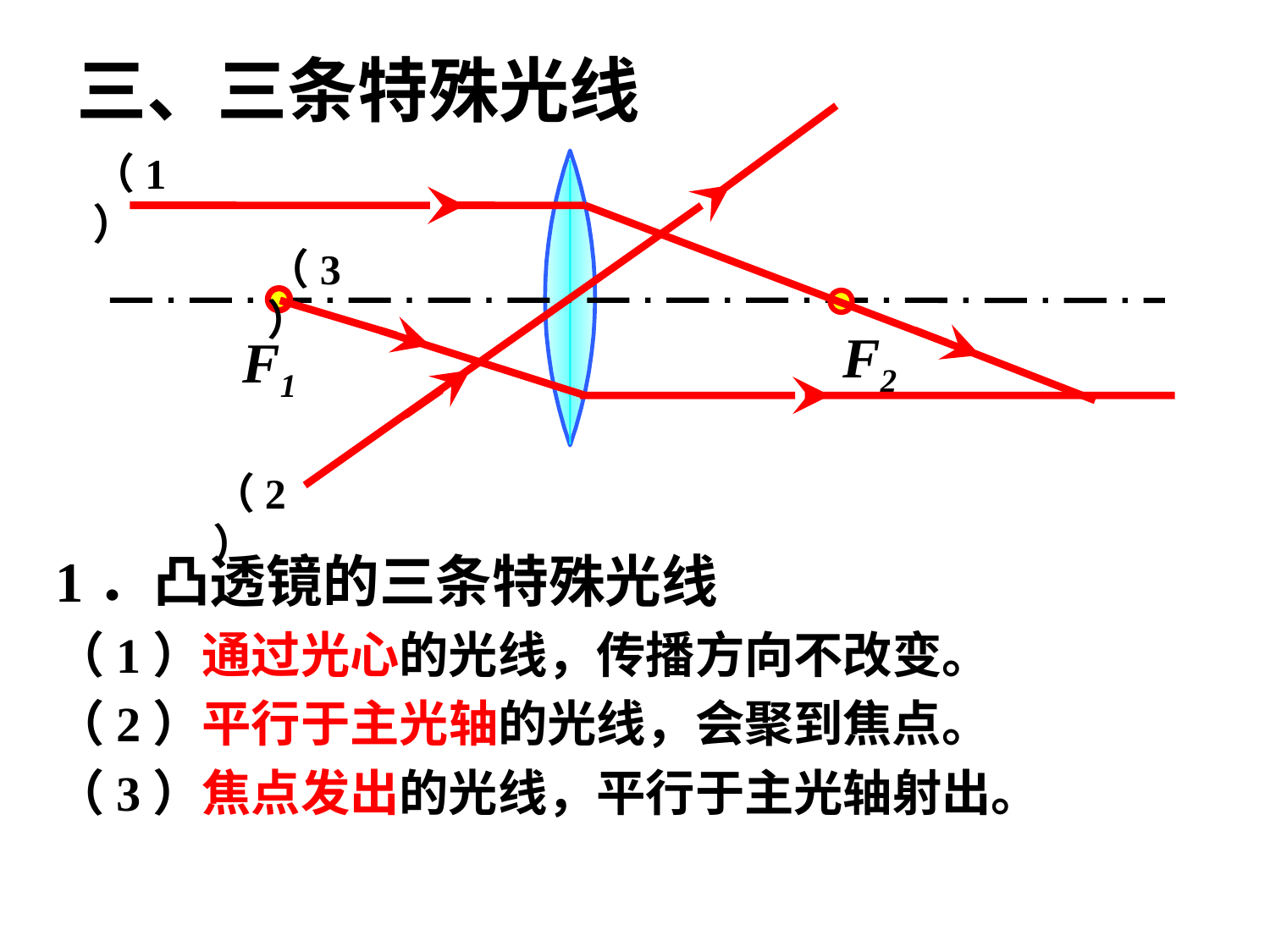

# 三、三条特殊光线

（2）
（1）

（3）

F2
F1
1．凸透镜的三条特殊光线
（1）通过光心的光线，传播方向不改变。
（2）平行于主光轴的光线，会聚到焦点。
（3）焦点发出的光线，平行于主光轴射出。